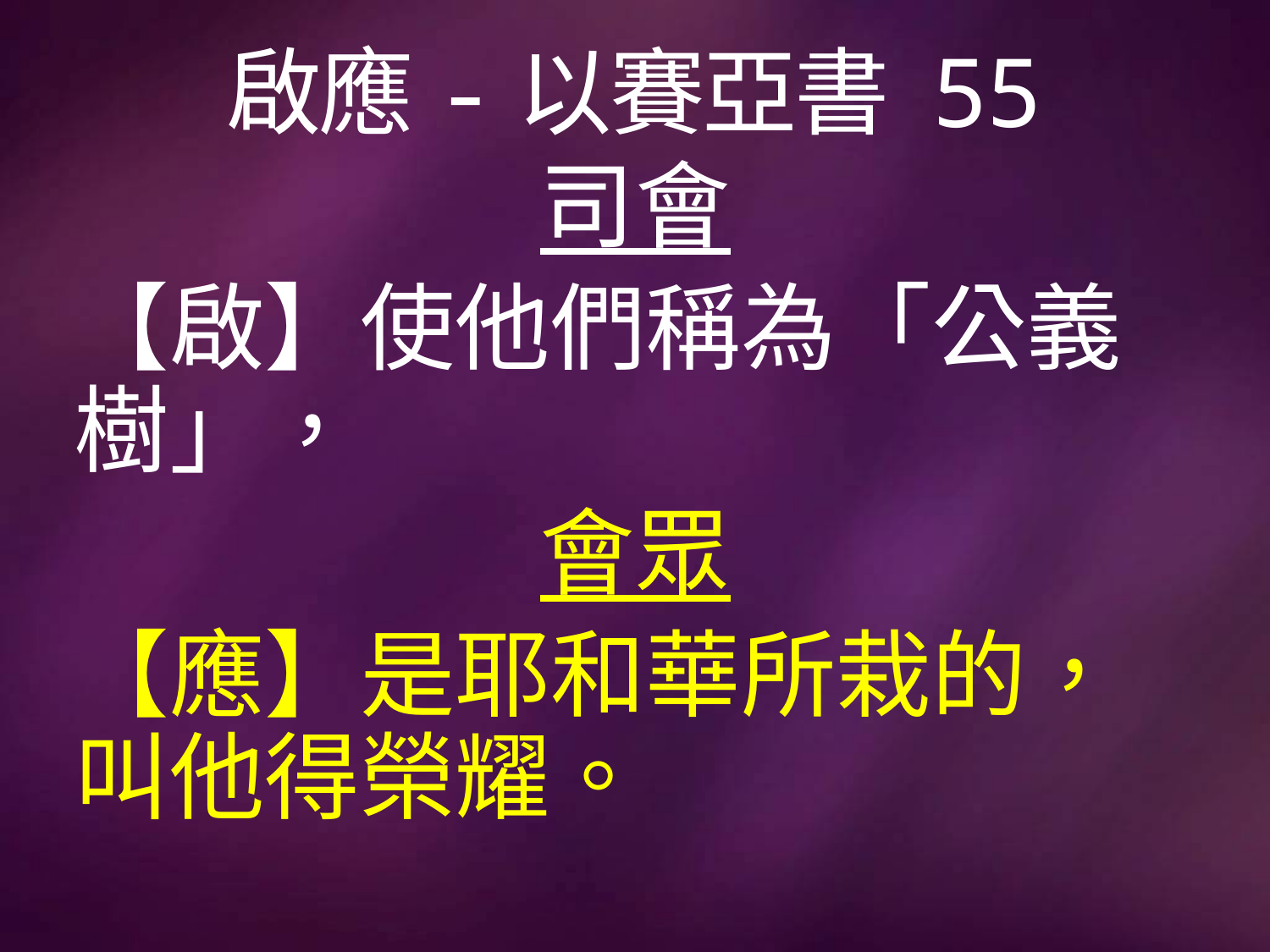

# 啟應-以賽亞書 55
司會
【啟】使他們稱為「公義樹」，
會眾
【應】是耶和華所栽的，叫他得榮耀。